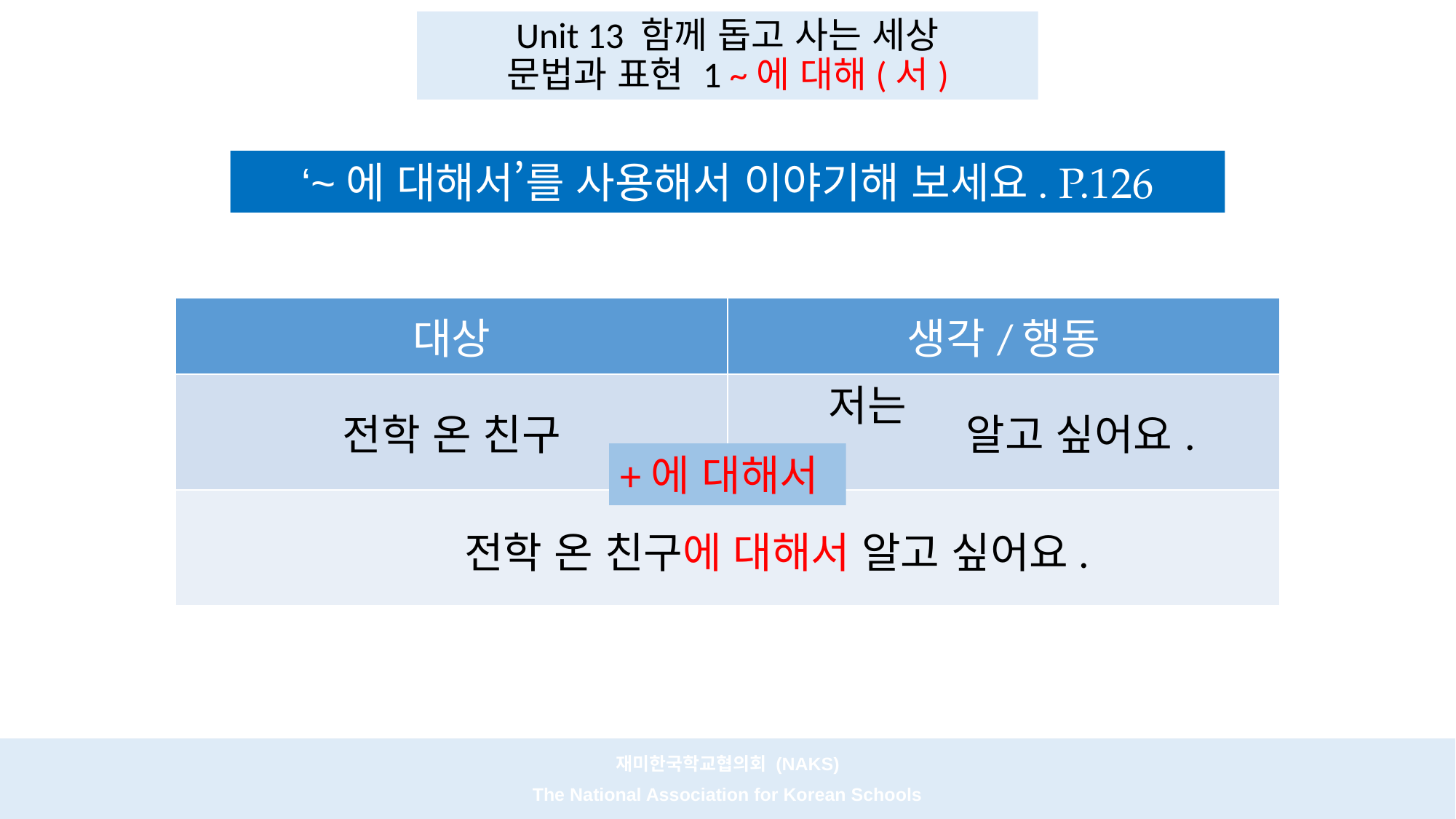

Unit 13 함께 돕고 사는 세상
문법과 표현 1 ~에 대해(서)
‘~에 대해서’를 사용해서 이야기해 보세요. P.126
| 대상 | 생각/행동 |
| --- | --- |
| 전학 온 친구 | 알고 싶어요. |
|  |  |
저는
+에 대해서
전학 온 친구에 대해서 알고 싶어요.
재미한국학교협의회 (NAKS)
The National Association for Korean Schools